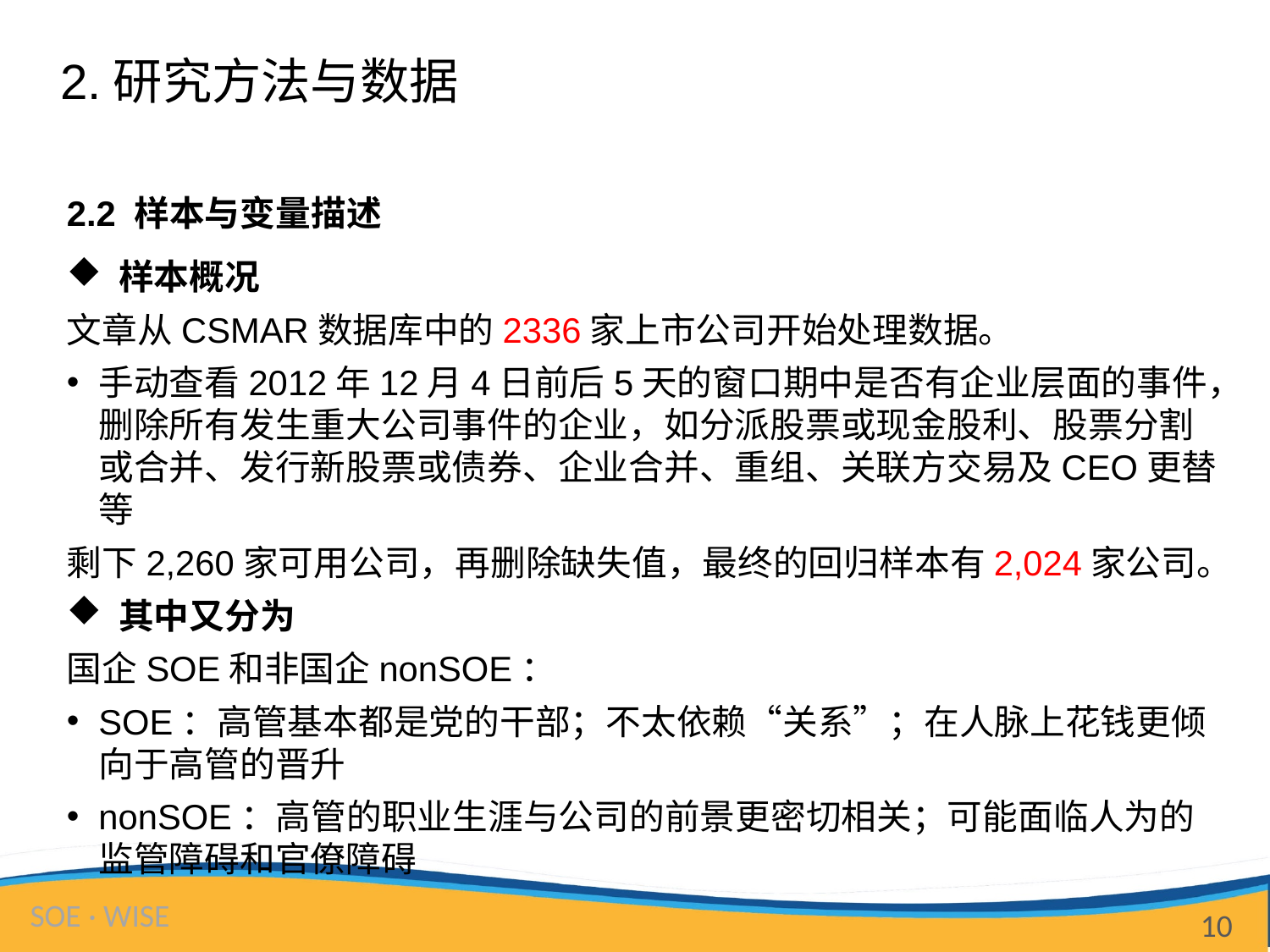

# 2.研究方法与数据
2.2 样本与变量描述
 样本概况
文章从CSMAR数据库中的2336家上市公司开始处理数据。
手动查看2012年12月4日前后5天的窗口期中是否有企业层面的事件，删除所有发生重大公司事件的企业，如分派股票或现金股利、股票分割或合并、发行新股票或债券、企业合并、重组、关联方交易及CEO更替等
剩下2,260家可用公司，再删除缺失值，最终的回归样本有2,024家公司。
 其中又分为
国企SOE和非国企nonSOE：
SOE：高管基本都是党的干部；不太依赖“关系”；在人脉上花钱更倾向于高管的晋升
nonSOE：高管的职业生涯与公司的前景更密切相关；可能面临人为的监管障碍和官僚障碍